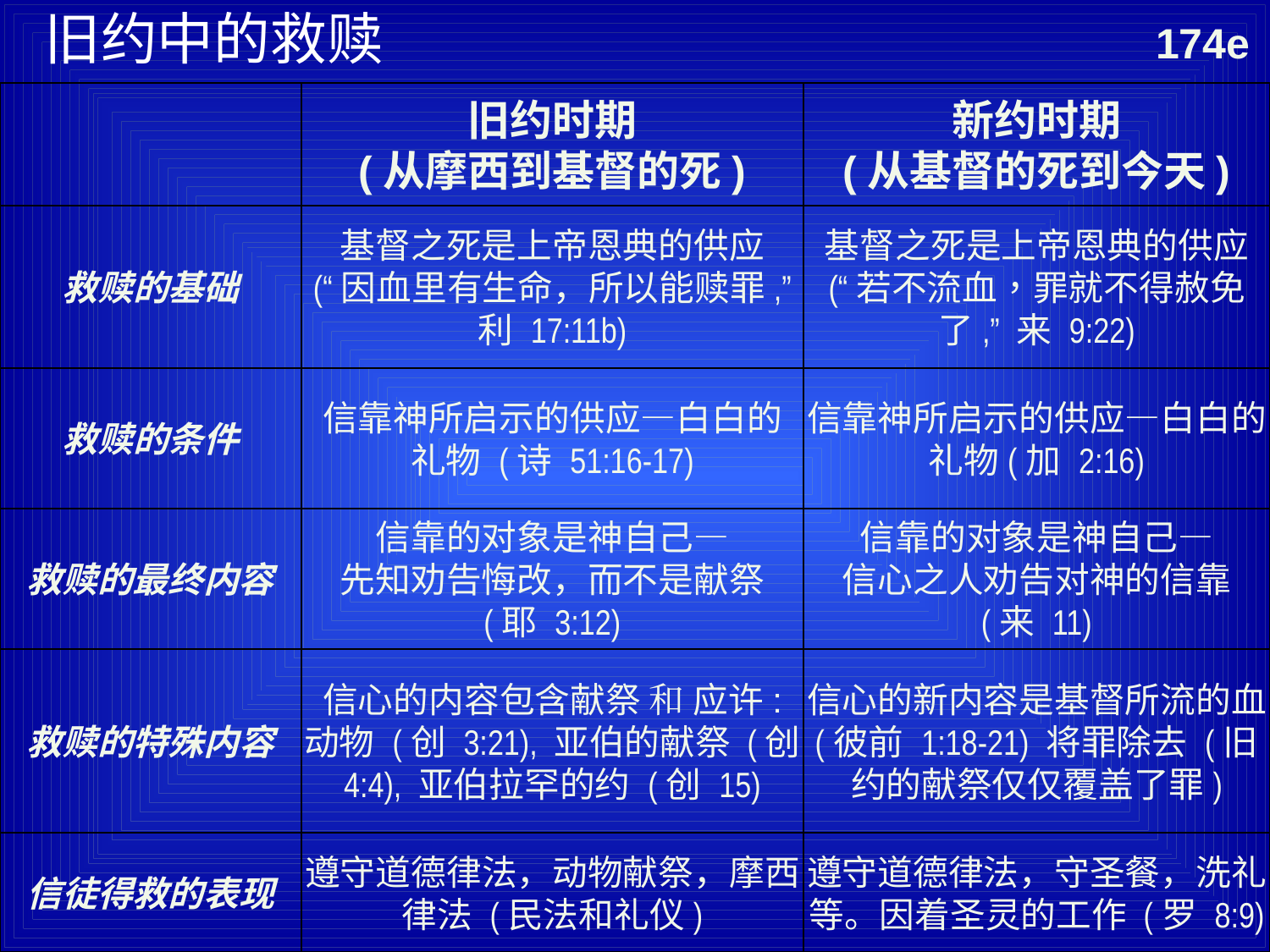

# 旧约中的救赎
174e

旧约时期
(从摩西到基督的死)
新约时期
(从基督的死到今天)
救赎的基础
基督之死是上帝恩典的供应
(“因血里有生命，所以能赎罪,” 利 17:11b)
基督之死是上帝恩典的供应
 (“若不流血，罪就不得赦免  了,” 来 9:22)
救赎的条件
信靠神所启示的供应—白白的
礼物 (诗 51:16-17)
信靠神所启示的供应—白白的
礼物(加 2:16)
救赎的最终内容
信靠的对象是神自己—
先知劝告悔改，而不是献祭
(耶 3:12)
信靠的对象是神自己—
信心之人劝告对神的信靠
(来 11)
救赎的特殊内容
信心的内容包含献祭 和 应许: 动物 (创 3:21), 亚伯的献祭 (创 4:4), 亚伯拉罕的约 (创 15)
信心的新内容是基督所流的血 (彼前 1:18-21) 将罪除去 (旧约的献祭仅仅覆盖了罪)
信徒得救的表现
遵守道德律法，动物献祭，摩西律法 (民法和礼仪)
遵守道德律法，守圣餐，洗礼等。因着圣灵的工作 (罗 8:9)